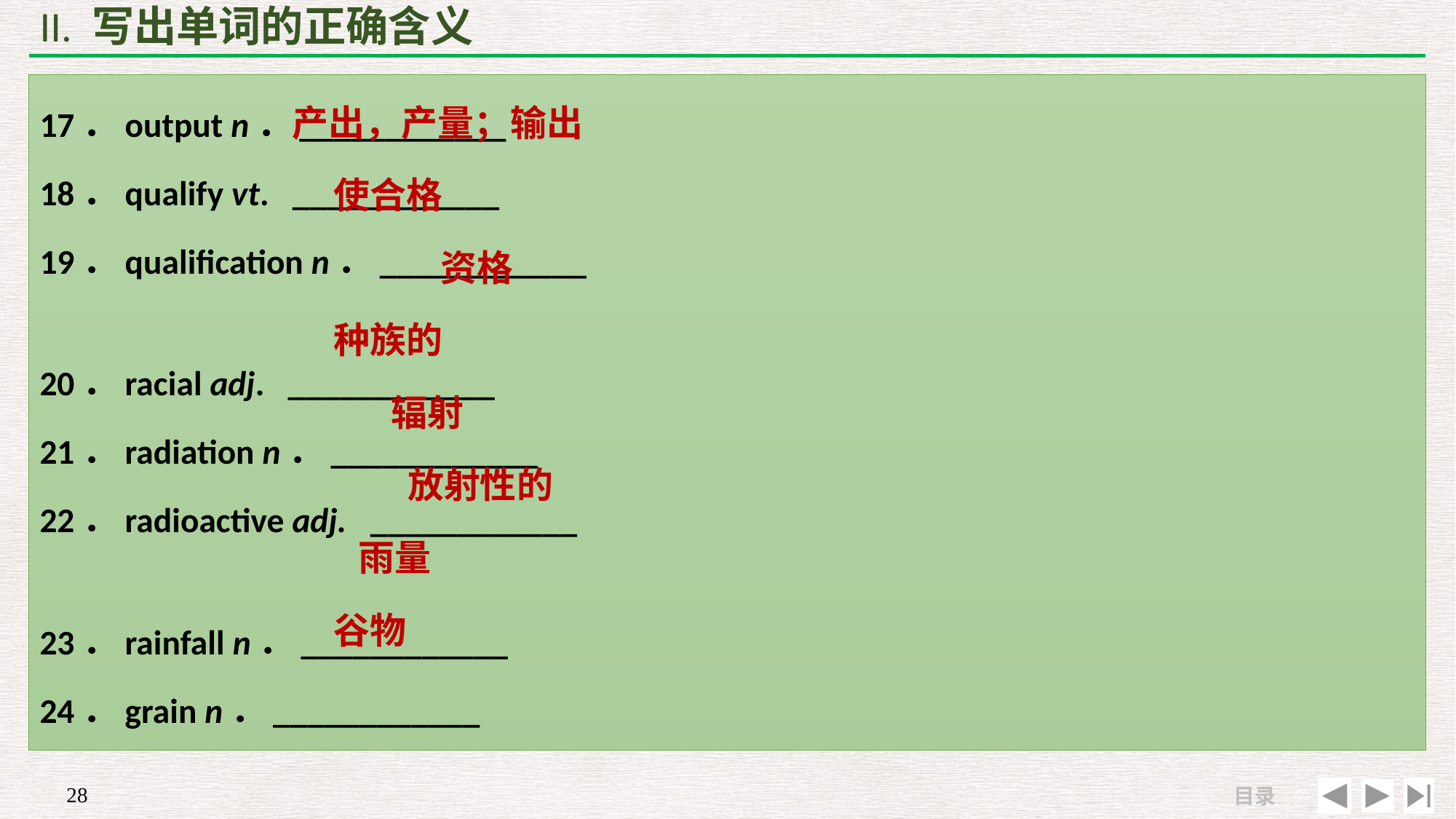

# II. 写出单词的正确含义
产出，产量；输出
    使合格
                 资格
    种族的
           辐射
             放射性的
       雨量
    谷物

17．output n．____________
18．qualify vt.   ____________
19．qualification n．____________
20．racial adj.   ____________
21．radiation n．____________
22．radioactive adj.   ____________
23．rainfall n．____________
24．grain n．____________